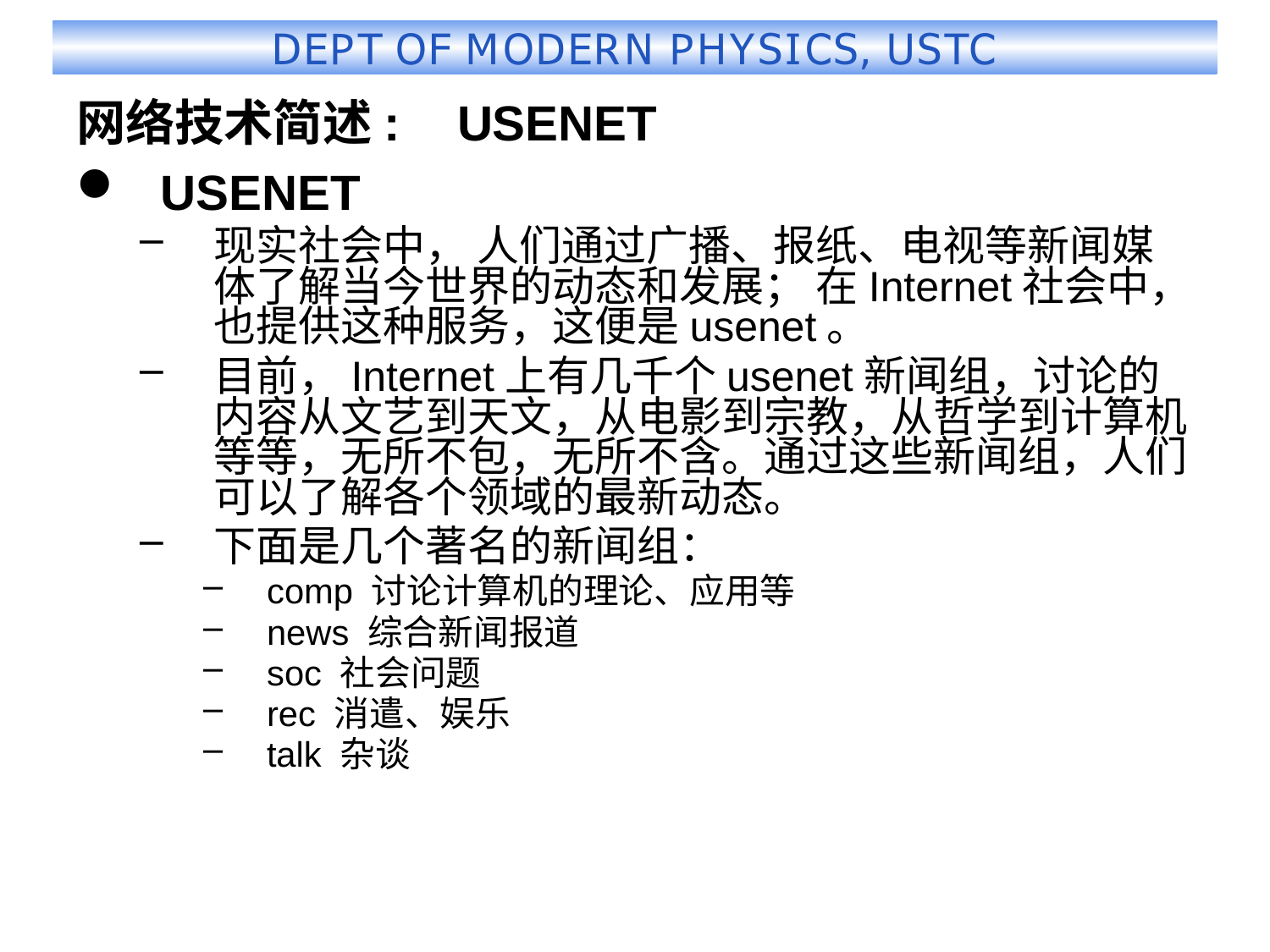

# 网络技术简述:	USENET
USENET
现实社会中， 人们通过广播、报纸、电视等新闻媒体了解当今世界的动态和发展； 在Internet社会中，也提供这种服务，这便是usenet。
目前，Internet上有几千个usenet新闻组，讨论的内容从文艺到天文，从电影到宗教，从哲学到计算机等等，无所不包，无所不含。通过这些新闻组，人们可以了解各个领域的最新动态。
下面是几个著名的新闻组：
comp 讨论计算机的理论、应用等
news 综合新闻报道
soc 社会问题
rec 消遣、娱乐
talk 杂谈